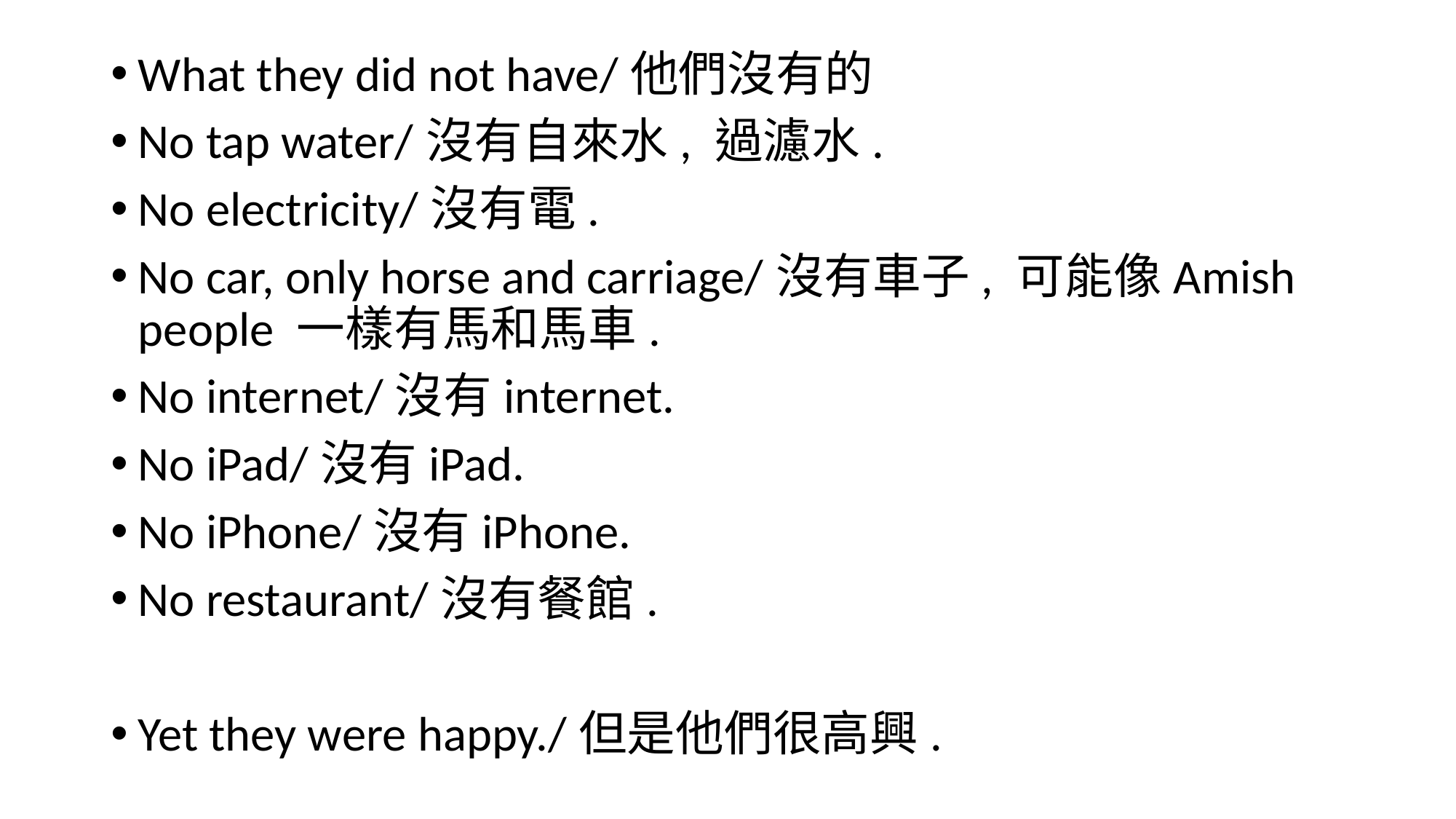

#
What they did not have/他們沒有的
No tap water/沒有自來水, 過濾水.
No electricity/沒有電.
No car, only horse and carriage/沒有車子, 可能像Amish people 一樣有馬和馬車.
No internet/沒有internet.
No iPad/沒有iPad.
No iPhone/沒有iPhone.
No restaurant/沒有餐館.

Yet they were happy./但是他們很高興.